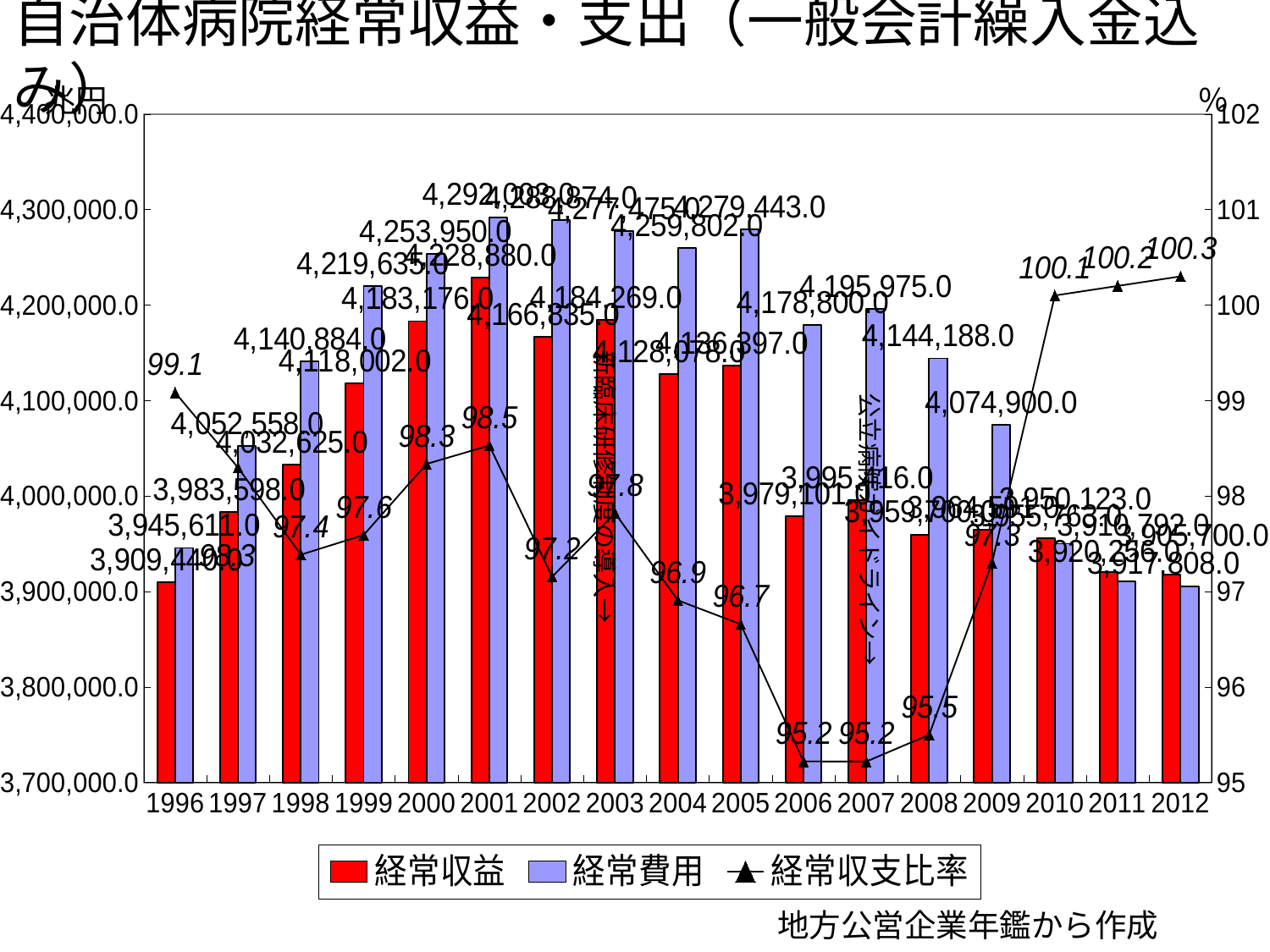

# 自治体病院経常収益・支出（一般会計繰入金込み）

### Chart

| Category | 経常収益 | 経常費用 | 経常収支比率 |
|---|---|---|---|
| 1996 | 3909440.0 | 3945611.0 | 99.08325985506427 |
| 1997 | 3983598.0 | 4052558.0 | 98.29835871565349 |
| 1998 | 4032625.0 | 4140884.0 | 97.38560655164405 |
| 1999 | 4118002.0 | 4219635.0 | 97.59142674662618 |
| 2000 | 4183176.0 | 4253950.0 | 98.33627569670541 |
| 2001 | 4228880.0 | 4292003.0 | 98.52928807365456 |
| 2002 | 4166835.0 | 4288874.0 | 97.15452120999592 |
| 2003 | 4184269.0 | 4277475.0 | 97.82100421393415 |
| 2004 | 4128078.0 | 4259802.0 | 96.9077435993504 |
| 2005 | 4136397.0 | 4279443.0 | 96.6573687276573 |
| 2006 | 3979101.0 | 4178800.0 | 95.22114004020293 |
| 2007 | 3995416.0 | 4195975.0 | 95.22020507748323 |
| 2008 | 3959700.0 | 4144188.0 | 95.5 |
| 2009 | 3964591.0 | 4074900.0 | 97.3 |
| 2010 | 3955763.0 | 3950123.0 | 100.1 |
| 2011 | 3920256.0 | 3910792.0 | 100.2 |
| 2012 | 3917808.0 | 3905700.0 | 100.3 |
兆円
％
新臨床研修制度の導入→
公立病院ガイドライン→
地方公営企業年鑑から作成